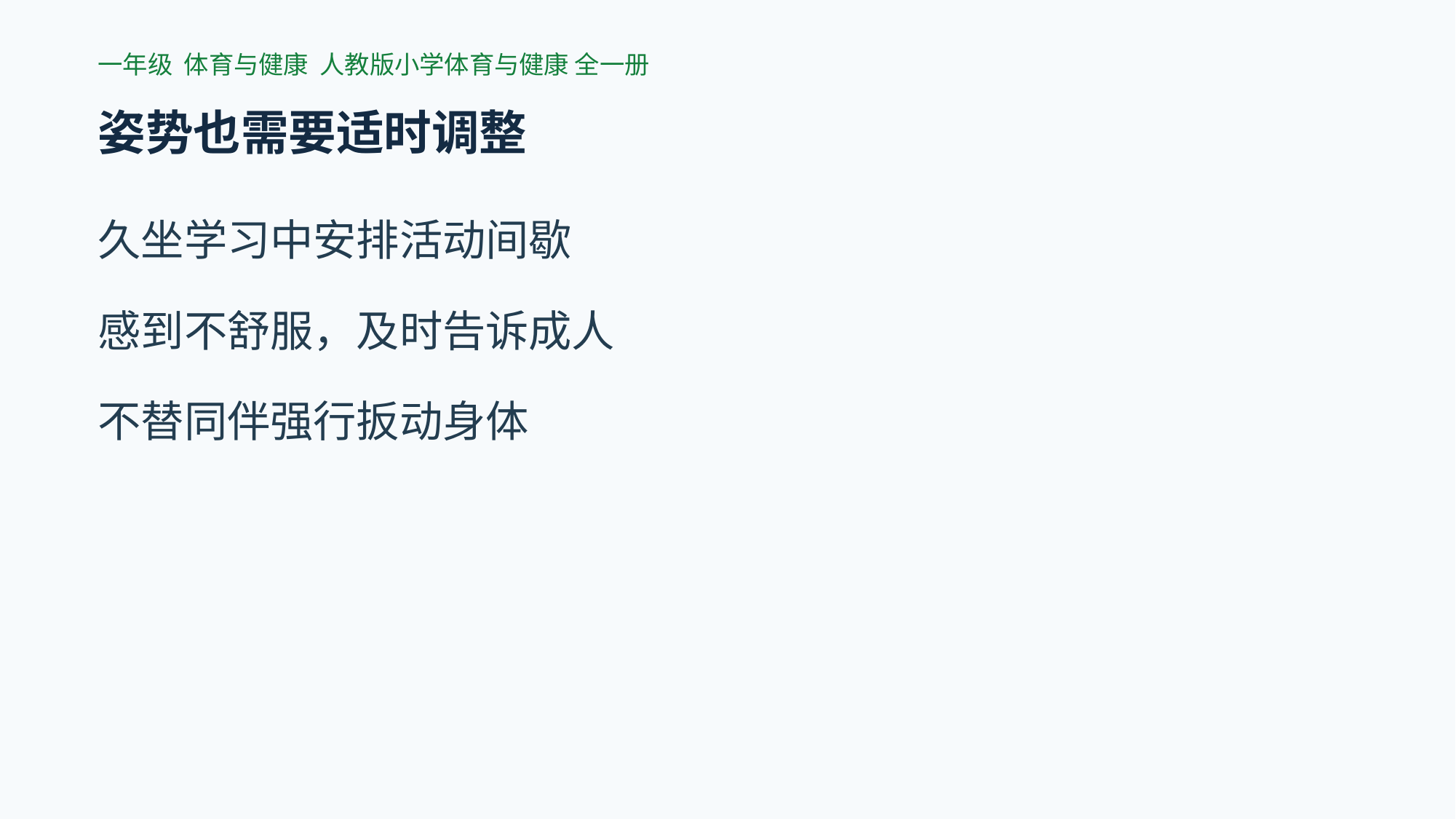

一年级  体育与健康  人教版小学体育与健康 全一册
姿势也需要适时调整
久坐学习中安排活动间歇
感到不舒服，及时告诉成人
不替同伴强行扳动身体